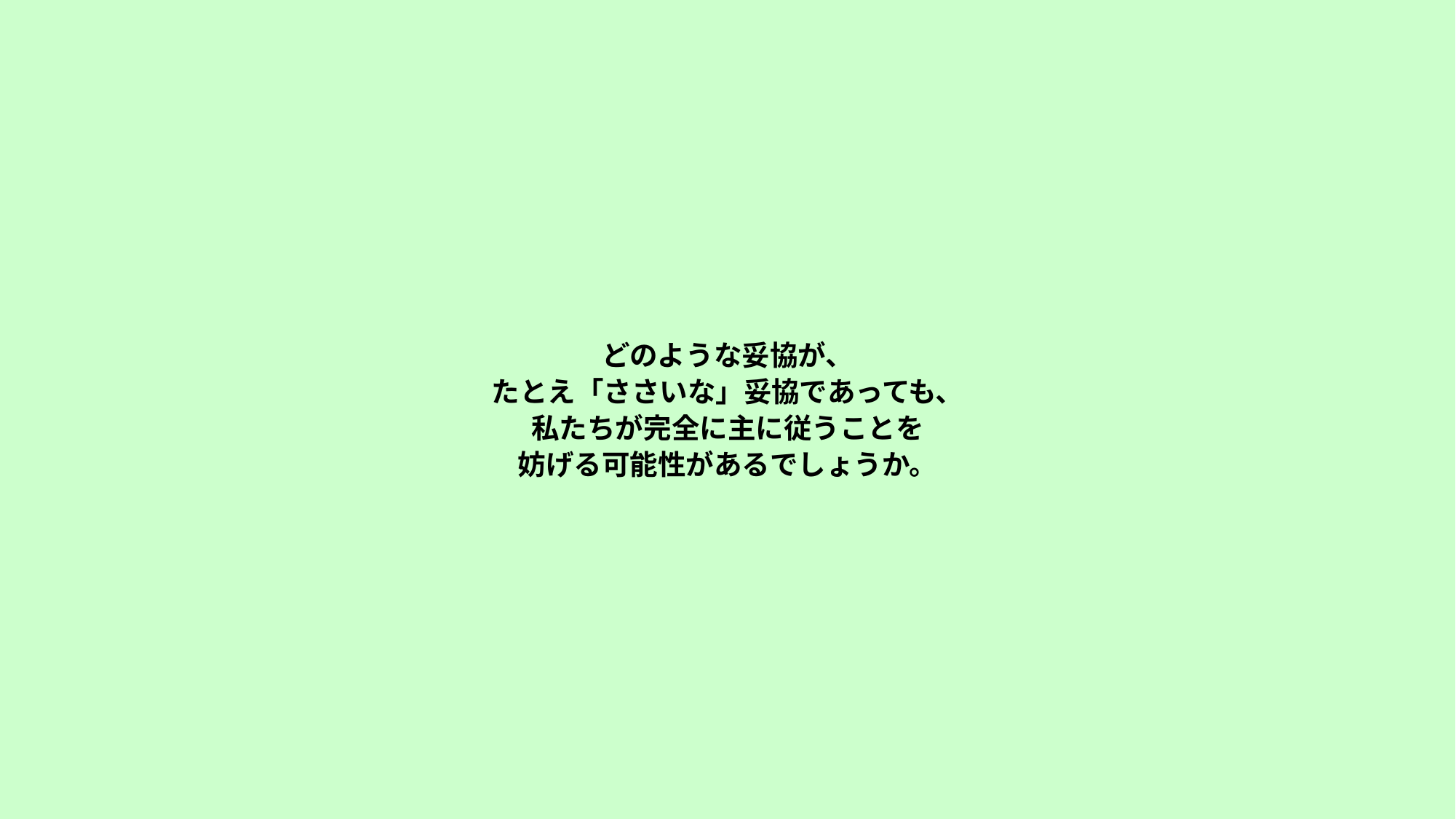

# どのような妥協が、 たとえ「ささいな」妥協であっても、 私たちが完全に主に従うことを 妨げる可能性があるでしょうか。